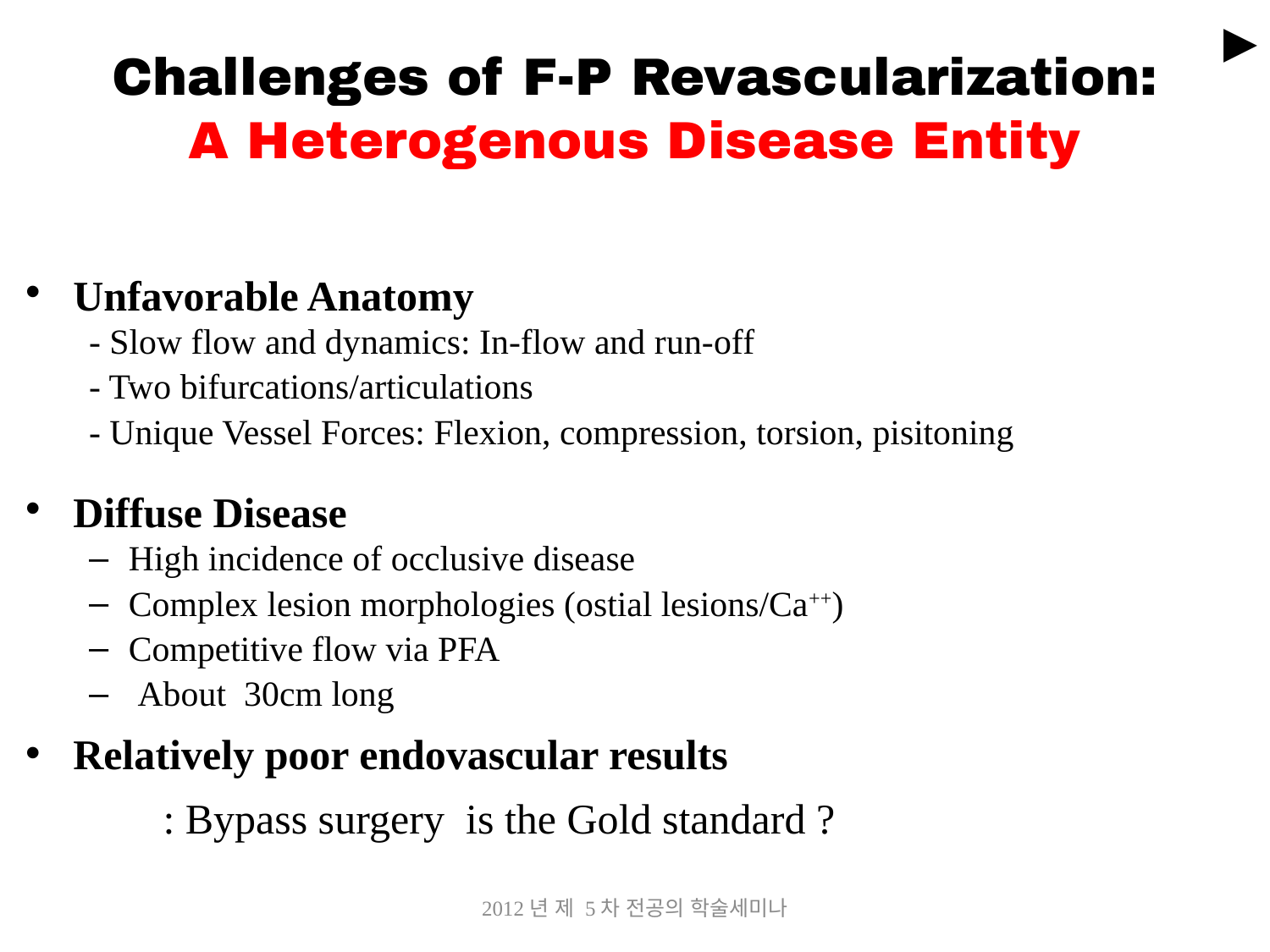

►
Challenges of F-P Revascularization:
A Heterogenous Disease Entity

Unfavorable Anatomy
- Slow flow and dynamics: In-flow and run-off
- Two bifurcations/articulations
- Unique Vessel Forces: Flexion, compression, torsion, pisitoning

Diffuse Disease
High incidence of occlusive disease
Complex lesion morphologies (ostial lesions/Ca++)
Competitive flow via PFA
 About  30cm long
Relatively poor endovascular results
             : Bypass surgery  is the Gold standard ?

2012년 제 5차 전공의 학술세미나